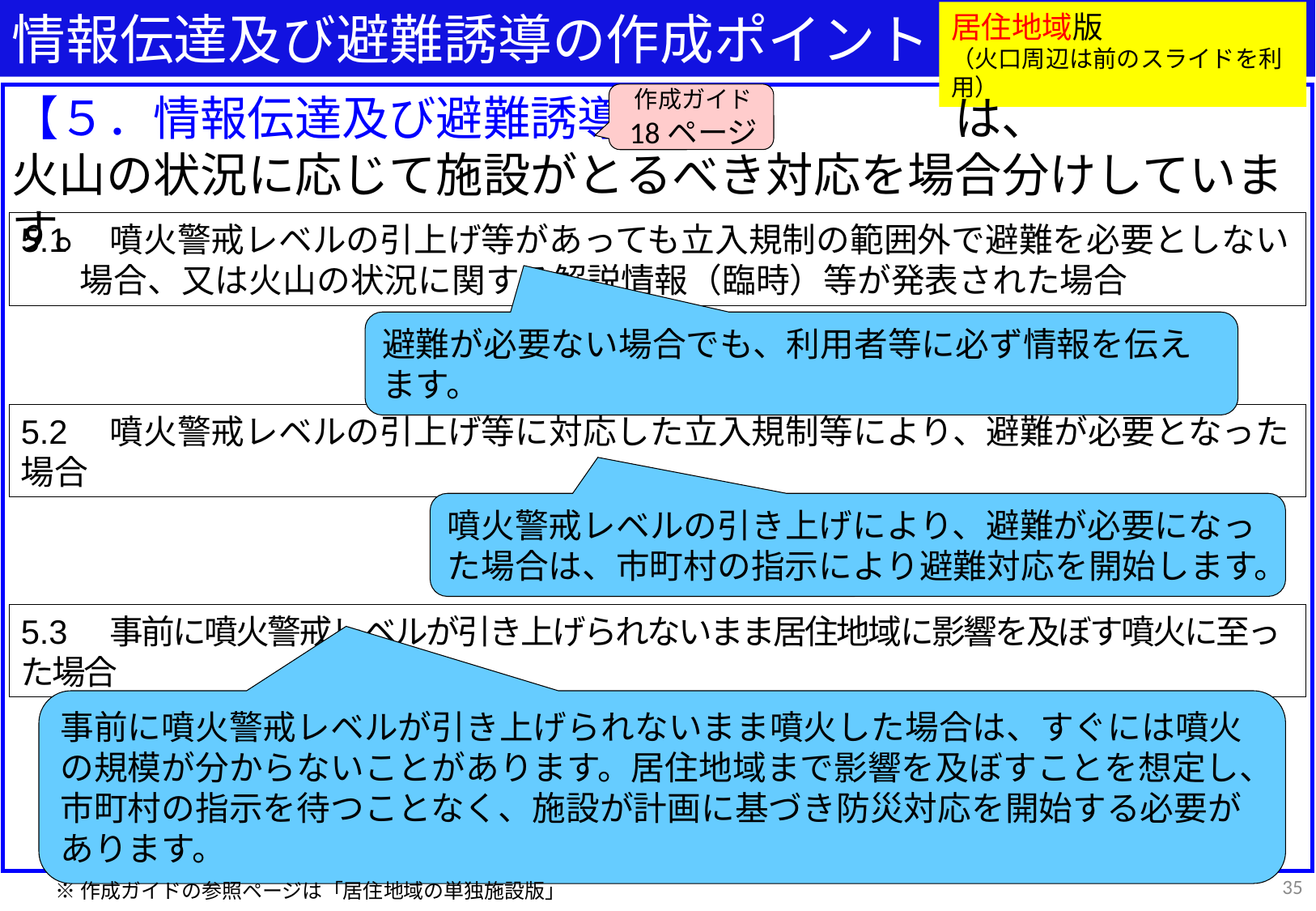

情報伝達及び避難誘導の作成ポイント
居住地域版
（火口周辺は前のスライドを利用）
作成ガイド
18ページ

【５．情報伝達及び避難誘導】　　　　　　は、
火山の状況に応じて施設がとるべき対応を場合分けしています。

5.1　噴火警戒レベルの引上げ等があっても立入規制の範囲外で避難を必要としない場合、又は火山の状況に関する解説情報（臨時）等が発表された場合
避難が必要ない場合でも、利用者等に必ず情報を伝えます。
5.2　噴火警戒レベルの引上げ等に対応した立入規制等により、避難が必要となった場合
噴火警戒レベルの引き上げにより、避難が必要になった場合は、市町村の指示により避難対応を開始します。
5.3　事前に噴火警戒レベルが引き上げられないまま居住地域に影響を及ぼす噴火に至った場合
事前に噴火警戒レベルが引き上げられないまま噴火した場合は、すぐには噴火の規模が分からないことがあります。居住地域まで影響を及ぼすことを想定し、市町村の指示を待つことなく、施設が計画に基づき防災対応を開始する必要があります。
35
※作成ガイドの参照ページは「居住地域の単独施設版」